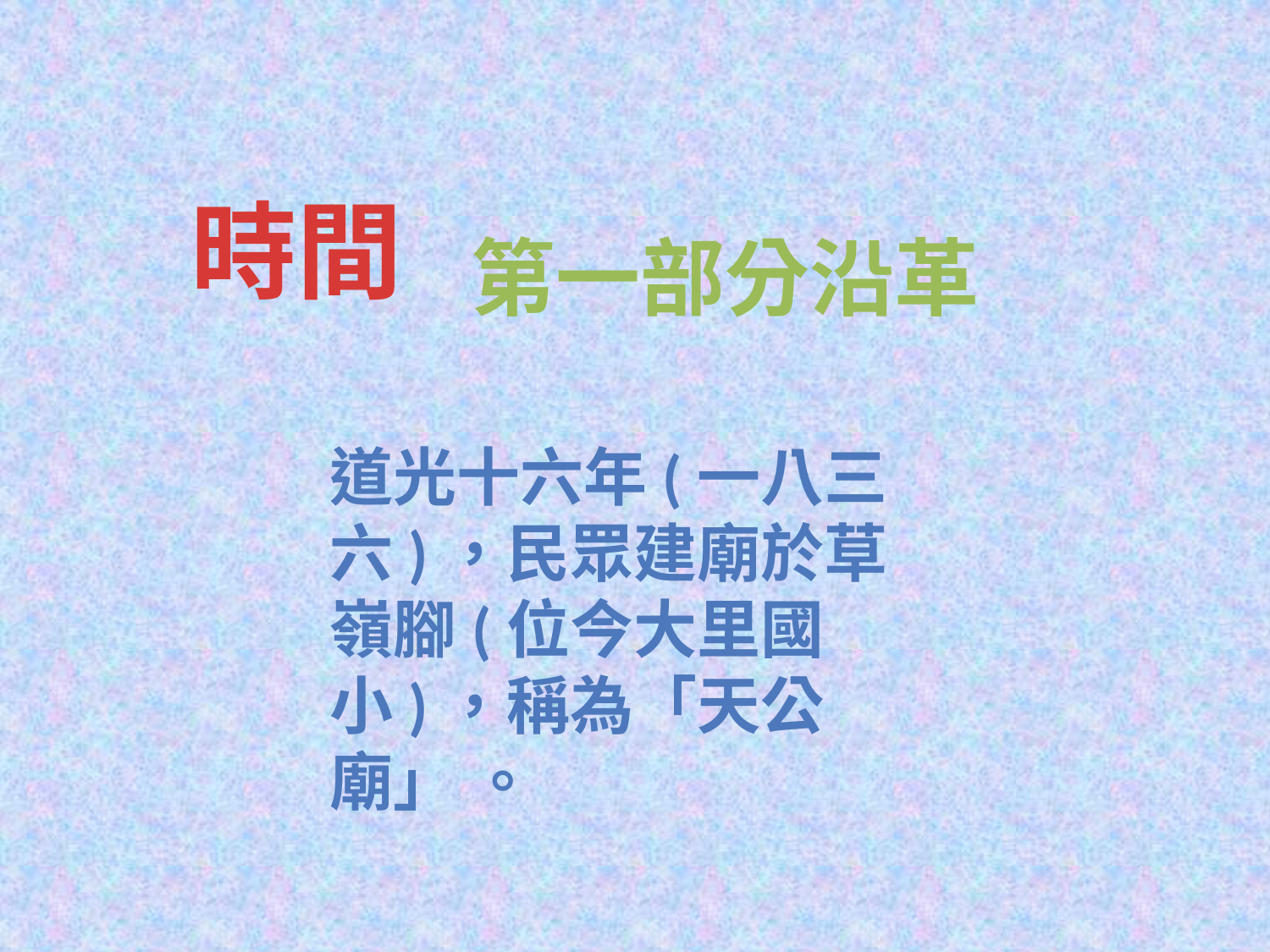

時間
第一部分沿革
道光十六年(一八三六)，民眾建廟於草嶺腳(位今大里國小)，稱為「天公廟」 。